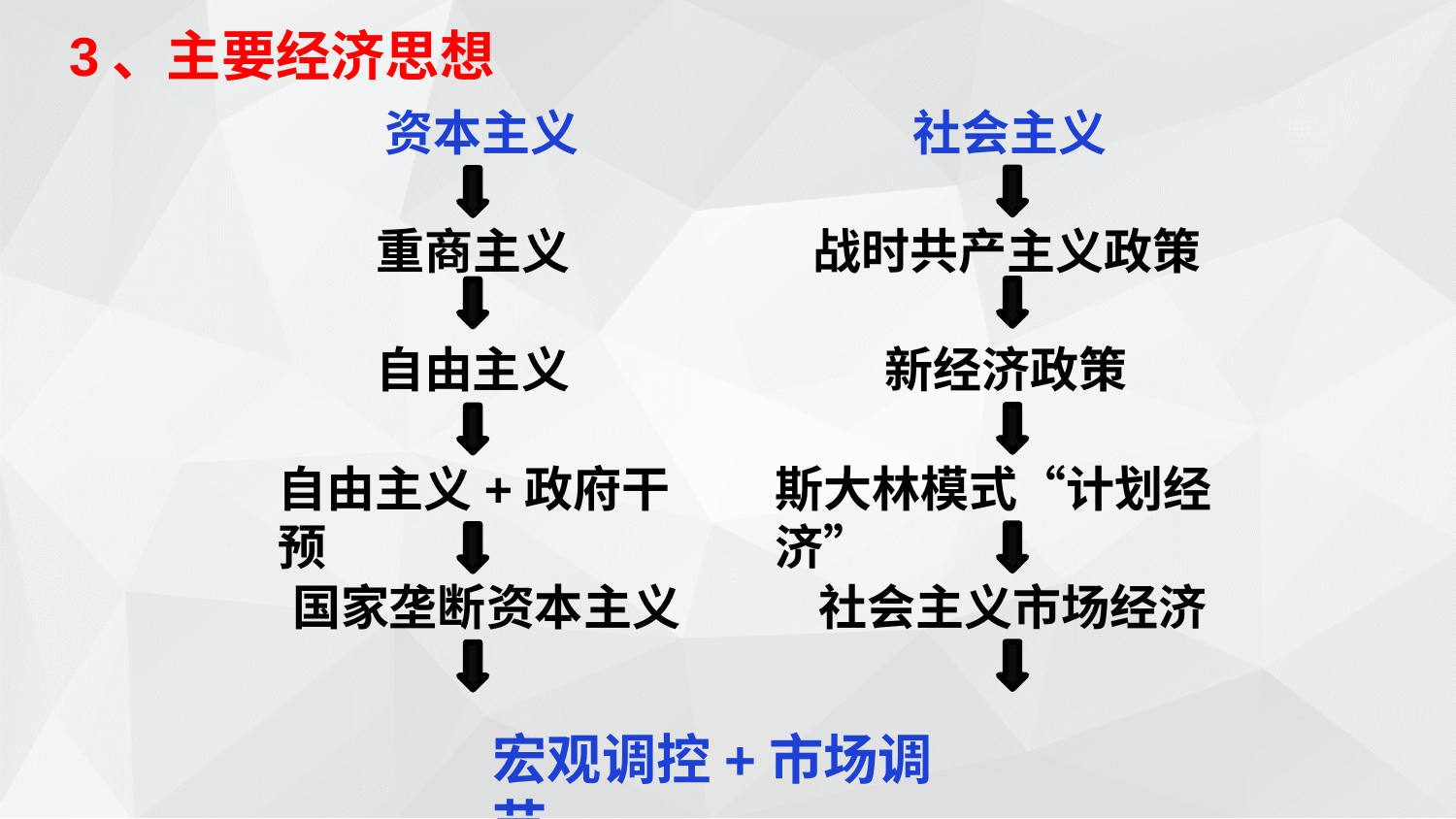

3、主要经济思想
资本主义
社会主义

重商主义
战时共产主义政策

自由主义
新经济政策

自由主义+政府干预
斯大林模式“计划经济”

国家垄断资本主义
社会主义市场经济

宏观调控+市场调节